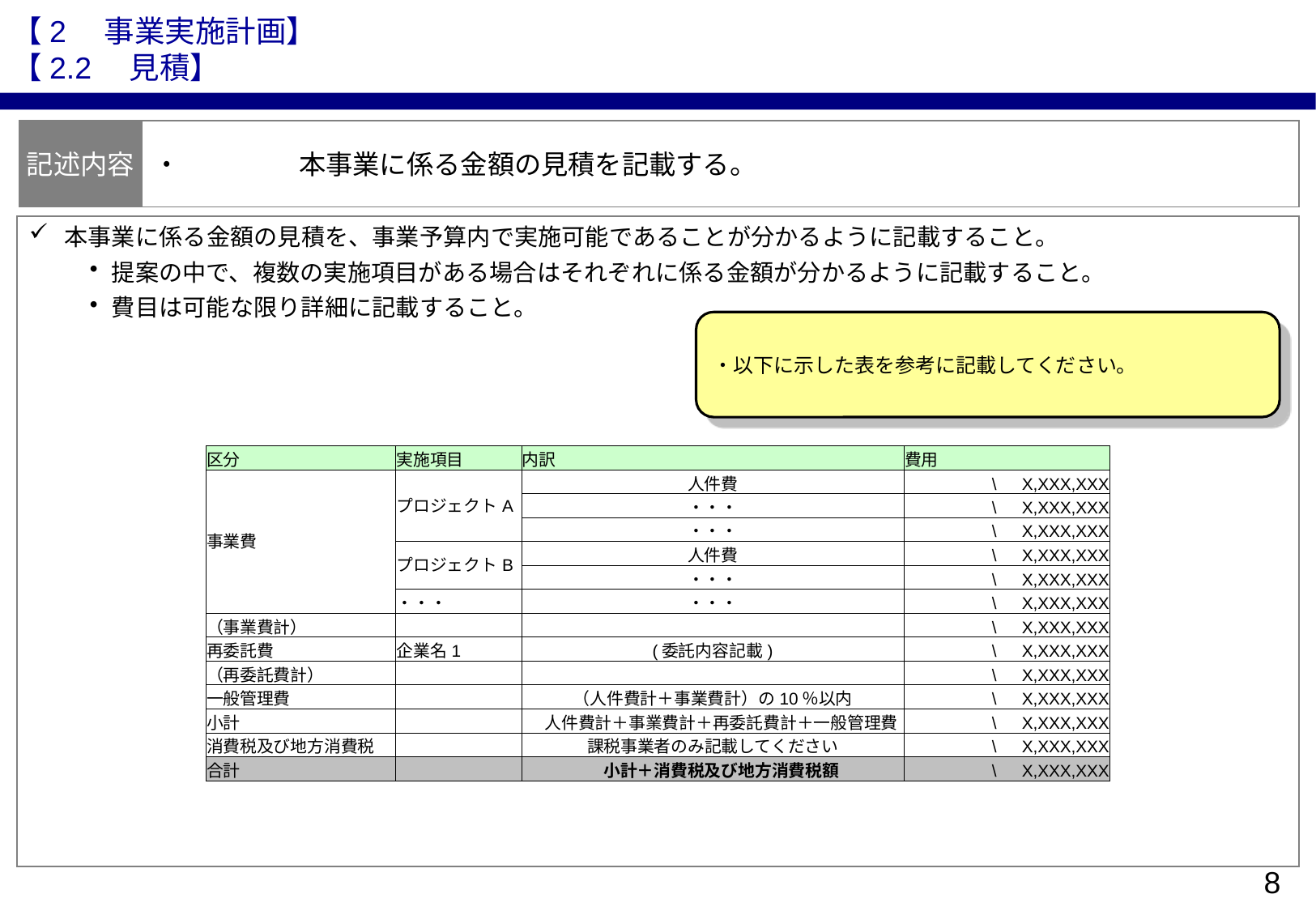

【2　事業実施計画】
【2.2　見積】
記述内容
・	本事業に係る金額の見積を記載する。
本事業に係る金額の見積を、事業予算内で実施可能であることが分かるように記載すること。
提案の中で、複数の実施項目がある場合はそれぞれに係る金額が分かるように記載すること。
費目は可能な限り詳細に記載すること。
・以下に示した表を参考に記載してください。
| 区分 | 実施項目 | 内訳 | 費用 |
| --- | --- | --- | --- |
| 事業費 | プロジェクトA | 人件費 | \　X,XXX,XXX |
|  |  | ・・・ | \　X,XXX,XXX |
|  |  | ・・・ | \　X,XXX,XXX |
|  | プロジェクトB | 人件費 | \　X,XXX,XXX |
|  |  | ・・・ | \　X,XXX,XXX |
|  | ・・・ | ・・・ | \　X,XXX,XXX |
| （事業費計） |  |  | \　X,XXX,XXX |
| 再委託費 | 企業名1 | (委託内容記載) | \　X,XXX,XXX |
| （再委託費計） |  |  | \　X,XXX,XXX |
| 一般管理費 |  | （人件費計＋事業費計）の10％以内 | \　X,XXX,XXX |
| 小計 |  | 人件費計＋事業費計＋再委託費計＋一般管理費 | \　X,XXX,XXX |
| 消費税及び地方消費税 |  | 課税事業者のみ記載してください | \　X,XXX,XXX |
| 合計 |  | 小計＋消費税及び地方消費税額 | \　X,XXX,XXX |